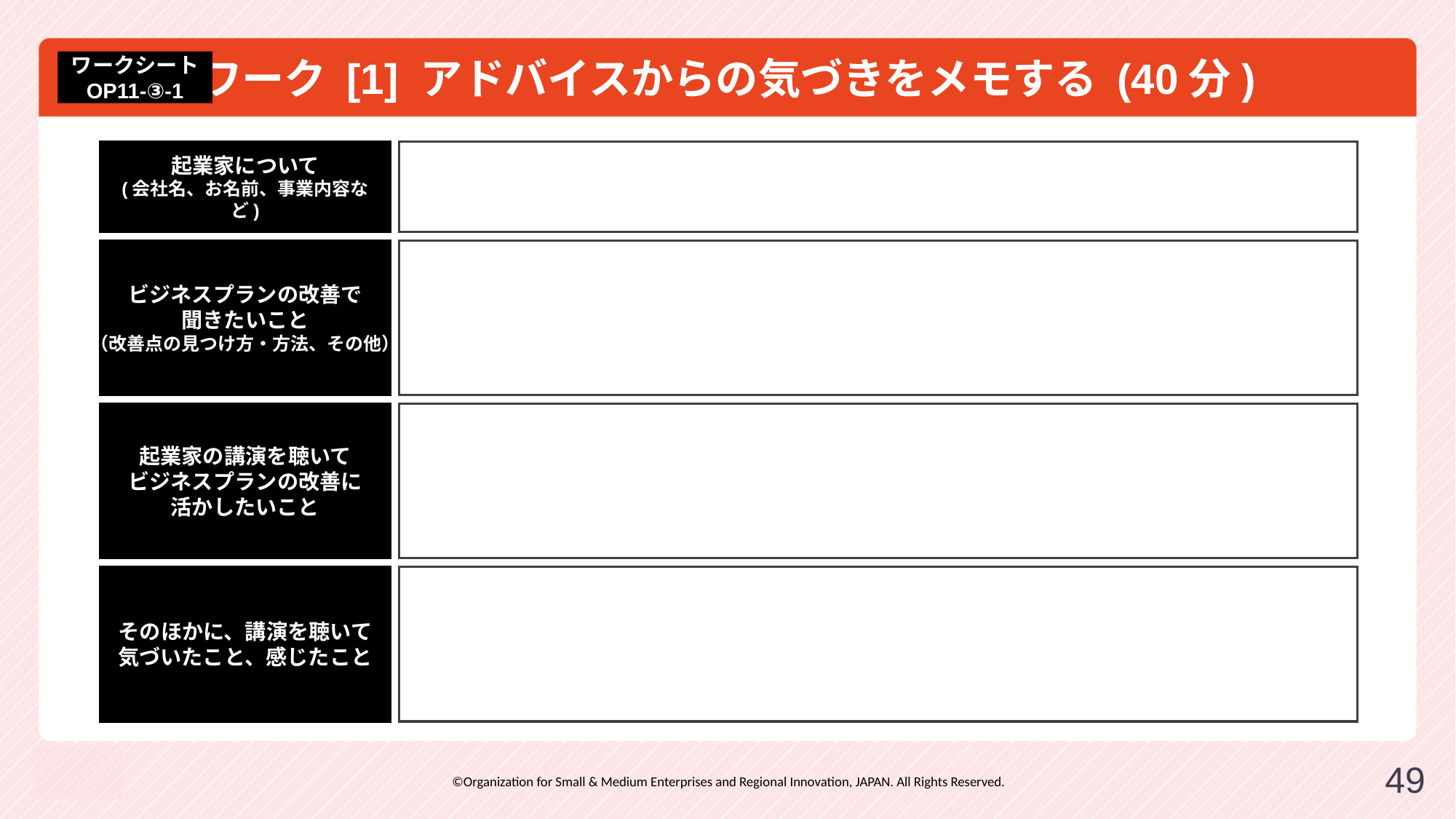

# ワーク [1] アドバイスからの気づきをメモする (40分)
ワークシート
OP11-③-1
起業家について
(会社名、お名前、事業内容など)

ビジネスプランの改善で
聞きたいこと
（改善点の見つけ方・方法、その他）

起業家の講演を聴いて
ビジネスプランの改善に
活かしたいこと

そのほかに、講演を聴いて
気づいたこと、感じたこと